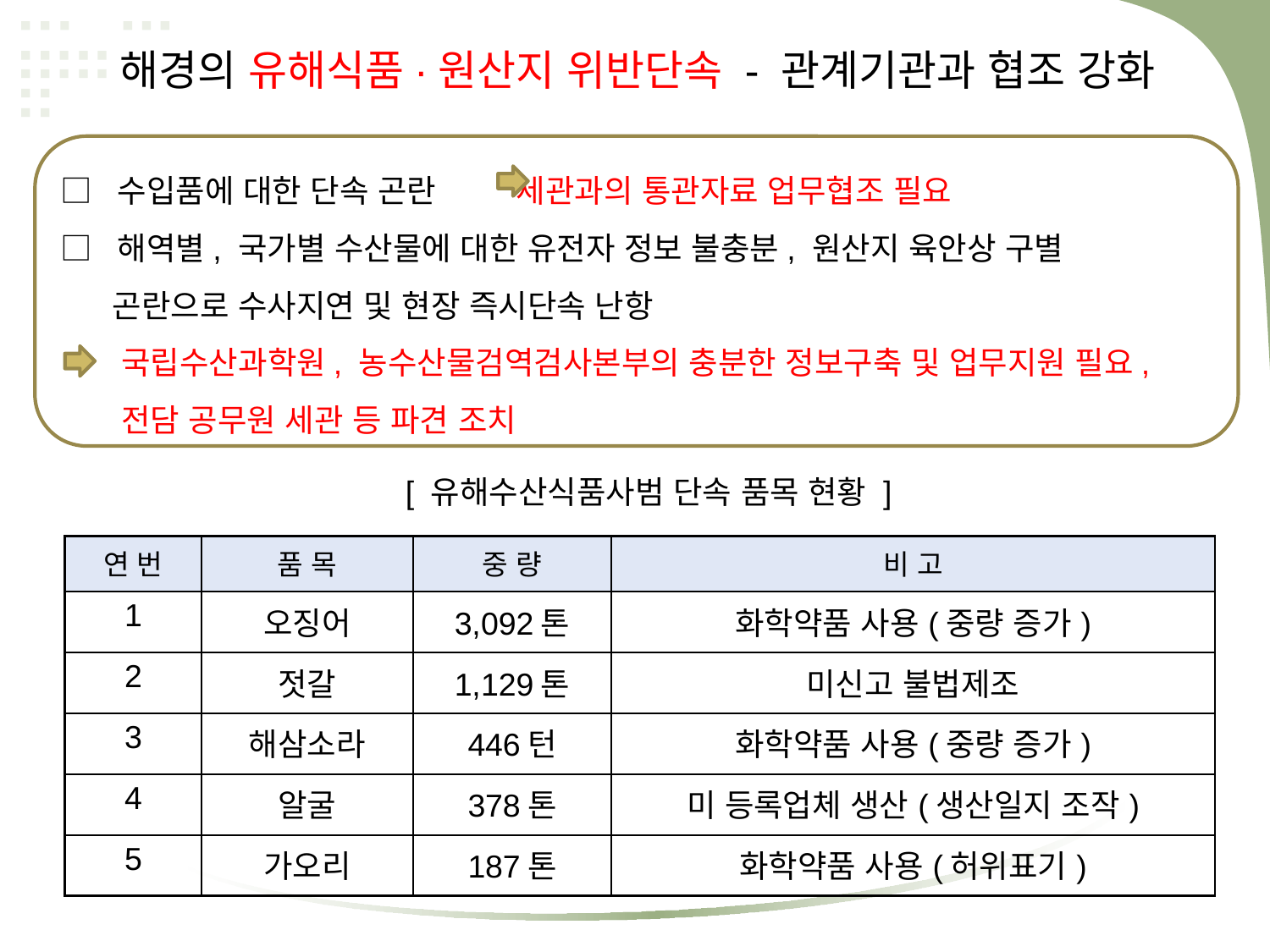

# 해경의 유해식품·원산지 위반단속 - 관계기관과 협조 강화

□  수입품에 대한 단속 곤란         세관과의 통관자료 업무협조 필요
□  해역별, 국가별 수산물에 대한 유전자 정보 불충분, 원산지 육안상 구별
     곤란으로 수사지연 및 현장 즉시단속 난항
      국립수산과학원, 농수산물검역검사본부의 충분한 정보구축 및 업무지원 필요,
      전담 공무원 세관 등 파견 조치

[ 유해수산식품사범 단속 품목 현황 ]
| 연 번 | 품 목 | 중 량 | 비 고 |
| --- | --- | --- | --- |
| 1 | 오징어 | 3,092톤 | 화학약품 사용(중량 증가) |
| 2 | 젓갈 | 1,129톤 | 미신고 불법제조 |
| 3 | 해삼소라 | 446턴 | 화학약품 사용(중량 증가) |
| 4 | 알굴 | 378톤 | 미 등록업체 생산(생산일지 조작) |
| 5 | 가오리 | 187톤 | 화학약품 사용(허위표기) |